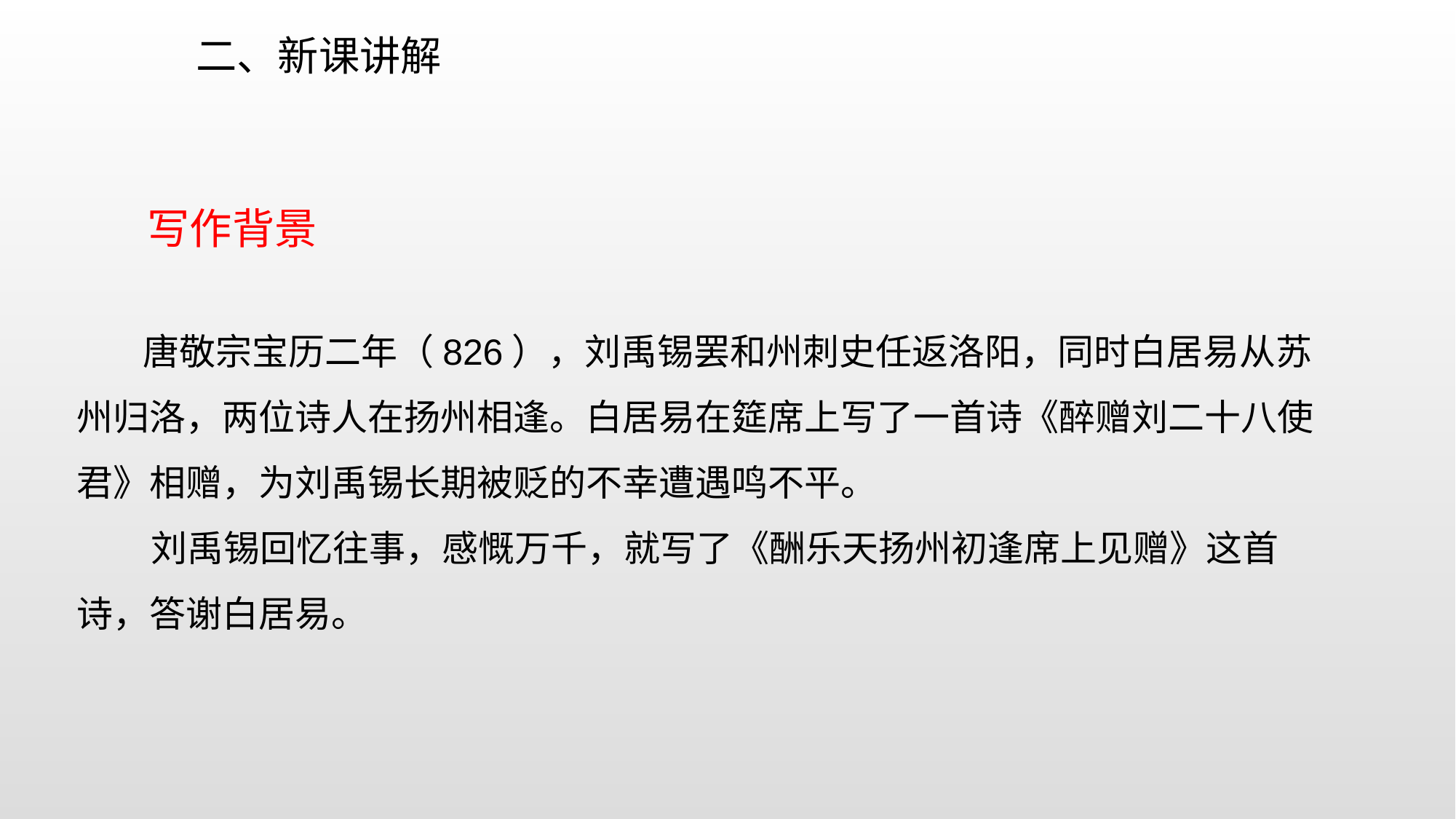

二、新课讲解

写作背景
       唐敬宗宝历二年（826），刘禹锡罢和州刺史任返洛阳，同时白居易从苏州归洛，两位诗人在扬州相逢。白居易在筵席上写了一首诗《醉赠刘二十八使君》相赠，为刘禹锡长期被贬的不幸遭遇鸣不平。
        刘禹锡回忆往事，感慨万千，就写了《酬乐天扬州初逢席上见赠》这首诗，答谢白居易。